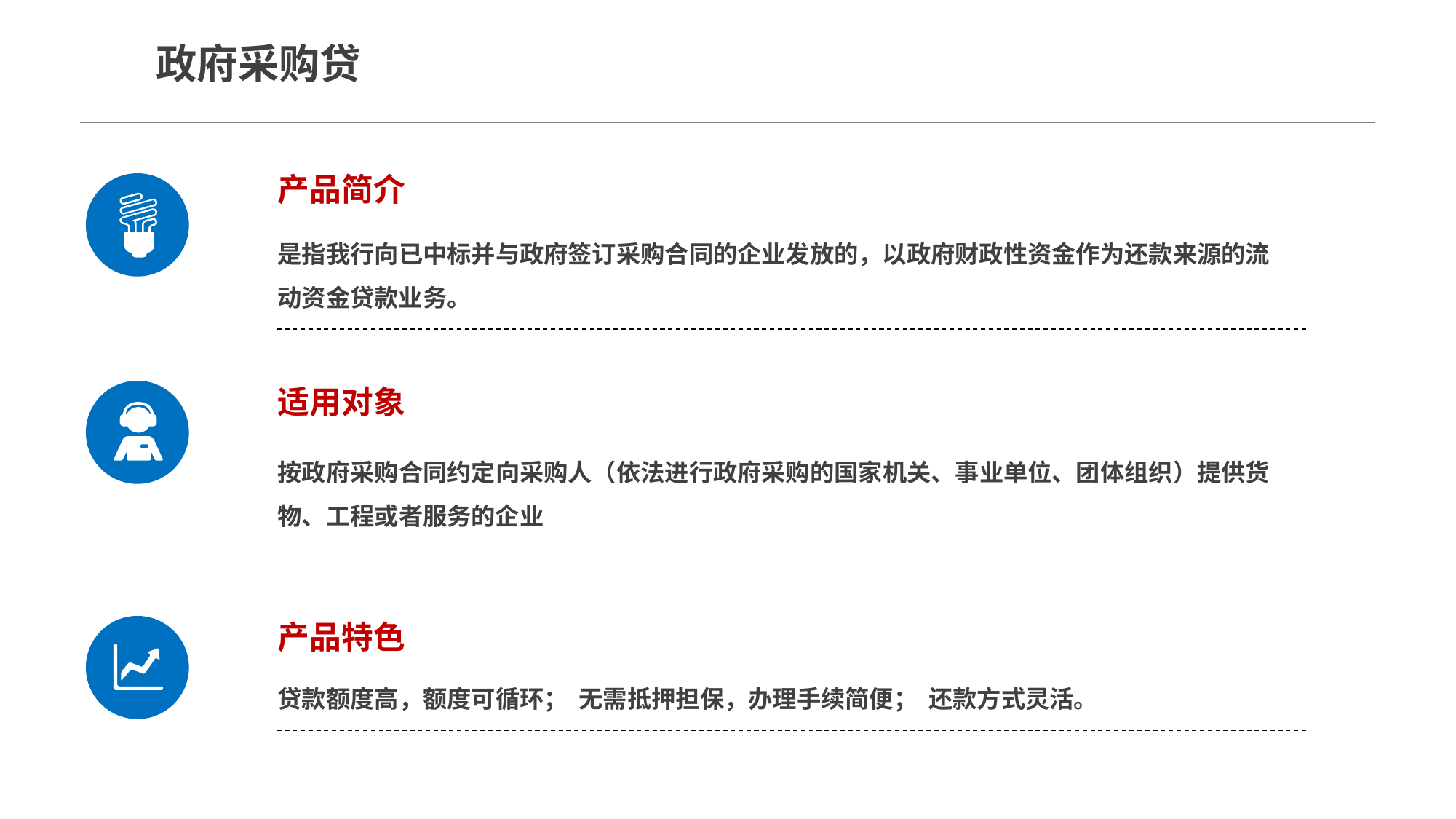

政府采购贷
产品简介

是指我行向已中标并与政府签订采购合同的企业发放的，以政府财政性资金作为还款来源的流动资金贷款业务。
适用对象

按政府采购合同约定向采购人（依法进行政府采购的国家机关、事业单位、团体组织）提供货物、工程或者服务的企业
产品特色

贷款额度高，额度可循环；  无需抵押担保，办理手续简便；  还款方式灵活。